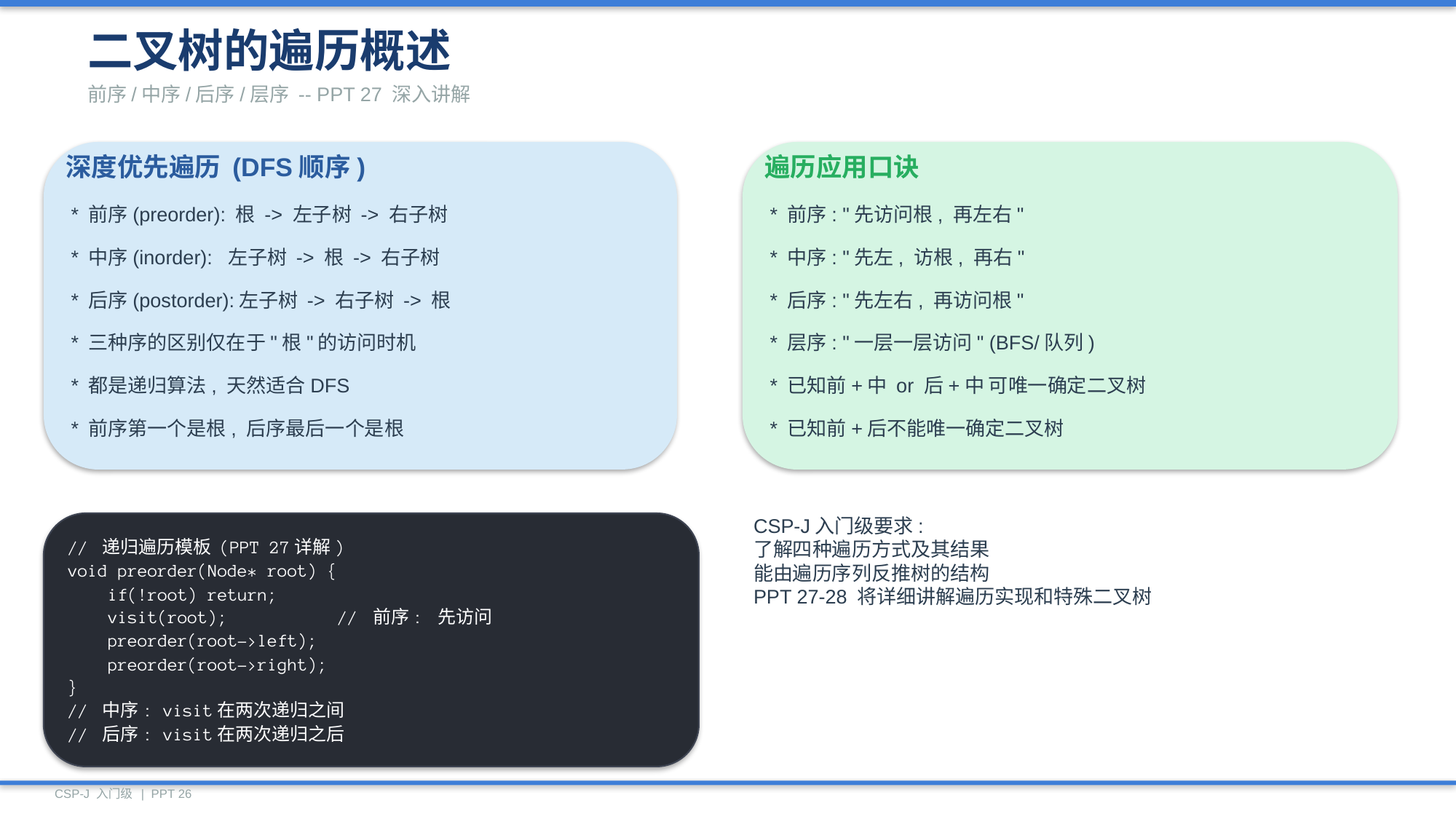

二叉树的遍历概述
前序/中序/后序/层序 -- PPT 27 深入讲解

深度优先遍历 (DFS顺序)
遍历应用口诀
* 前序(preorder): 根 -> 左子树 -> 右子树
* 前序: "先访问根, 再左右"
* 中序(inorder):  左子树 -> 根 -> 右子树
* 中序: "先左, 访根, 再右"
* 后序(postorder):左子树 -> 右子树 -> 根
* 后序: "先左右, 再访问根"
* 三种序的区别仅在于"根"的访问时机
* 层序: "一层一层访问" (BFS/队列)
* 都是递归算法, 天然适合DFS
* 已知前+中 or 后+中 可唯一确定二叉树
* 前序第一个是根, 后序最后一个是根
* 已知前+后不能唯一确定二叉树
// 递归遍历模板 (PPT 27详解)
void preorder(Node* root) {
    if(!root) return;
    visit(root);           // 前序: 先访问
    preorder(root->left);
    preorder(root->right);
}
// 中序: visit在两次递归之间
// 后序: visit在两次递归之后
CSP-J入门级要求:
了解四种遍历方式及其结果
能由遍历序列反推树的结构
PPT 27-28 将详细讲解遍历实现和特殊二叉树

CSP-J 入门级  |  PPT 26